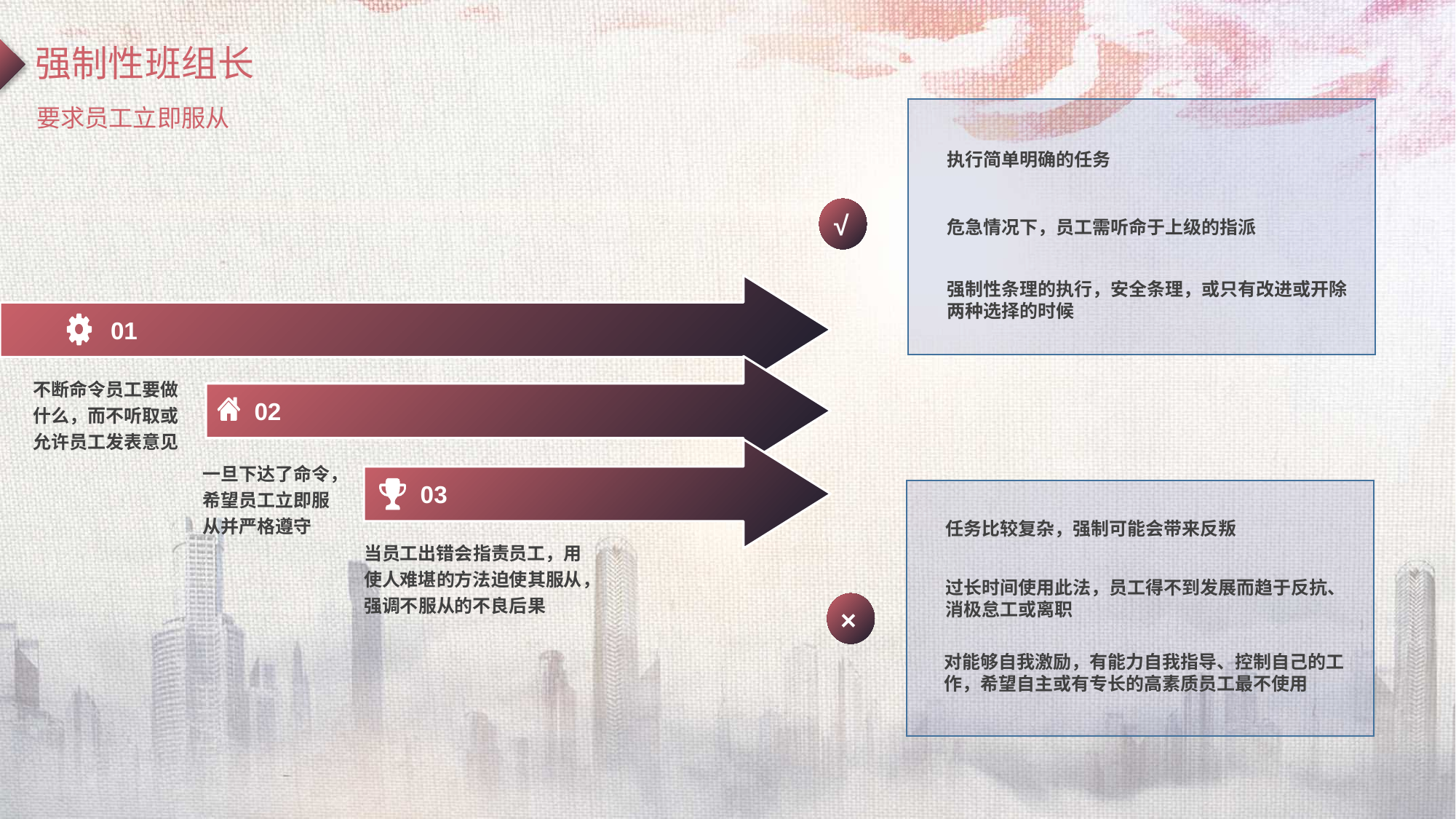

强制性班组长

要求员工立即服从

执行简单明确的任务
危急情况下，员工需听命于上级的指派
强制性条理的执行，安全条理，或只有改进或开除两种选择的时候

√

01

不断命令员工要做什么，而不听取或允许员工发表意见
02

一旦下达了命令，希望员工立即服从并严格遵守

03
当员工出错会指责员工，用使人难堪的方法迫使其服从，强调不服从的不良后果

任务比较复杂，强制可能会带来反叛
过长时间使用此法，员工得不到发展而趋于反抗、消极怠工或离职
对能够自我激励，有能力自我指导、控制自己的工作，希望自主或有专长的高素质员工最不使用

×